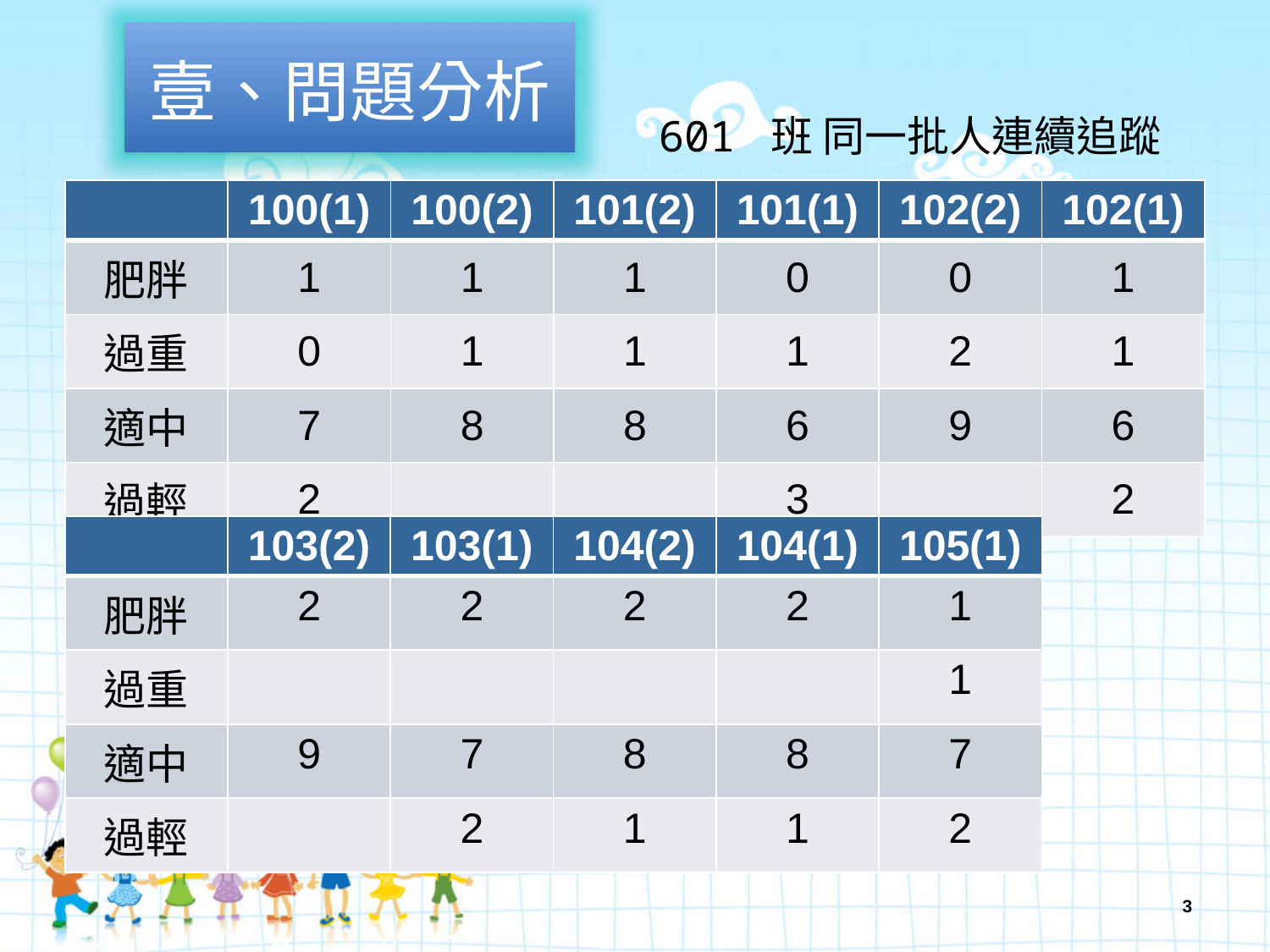

壹、問題分析
# 601 班 同一批人連續追蹤
|  | 100(1) | 100(2) | 101(2) | 101(1) | 102(2) | 102(1) |
| --- | --- | --- | --- | --- | --- | --- |
| 肥胖 | 1 | 1 | 1 | 0 | 0 | 1 |
| 過重 | 0 | 1 | 1 | 1 | 2 | 1 |
| 適中 | 7 | 8 | 8 | 6 | 9 | 6 |
| 過輕 | 2 |  |  | 3 |  | 2 |
|  | 103(2) | 103(1) | 104(2) | 104(1) | 105(1) |
| --- | --- | --- | --- | --- | --- |
| 肥胖 | 2 | 2 | 2 | 2 | 1 |
| 過重 |  |  |  |  | 1 |
| 適中 | 9 | 7 | 8 | 8 | 7 |
| 過輕 |  | 2 | 1 | 1 | 2 |
3